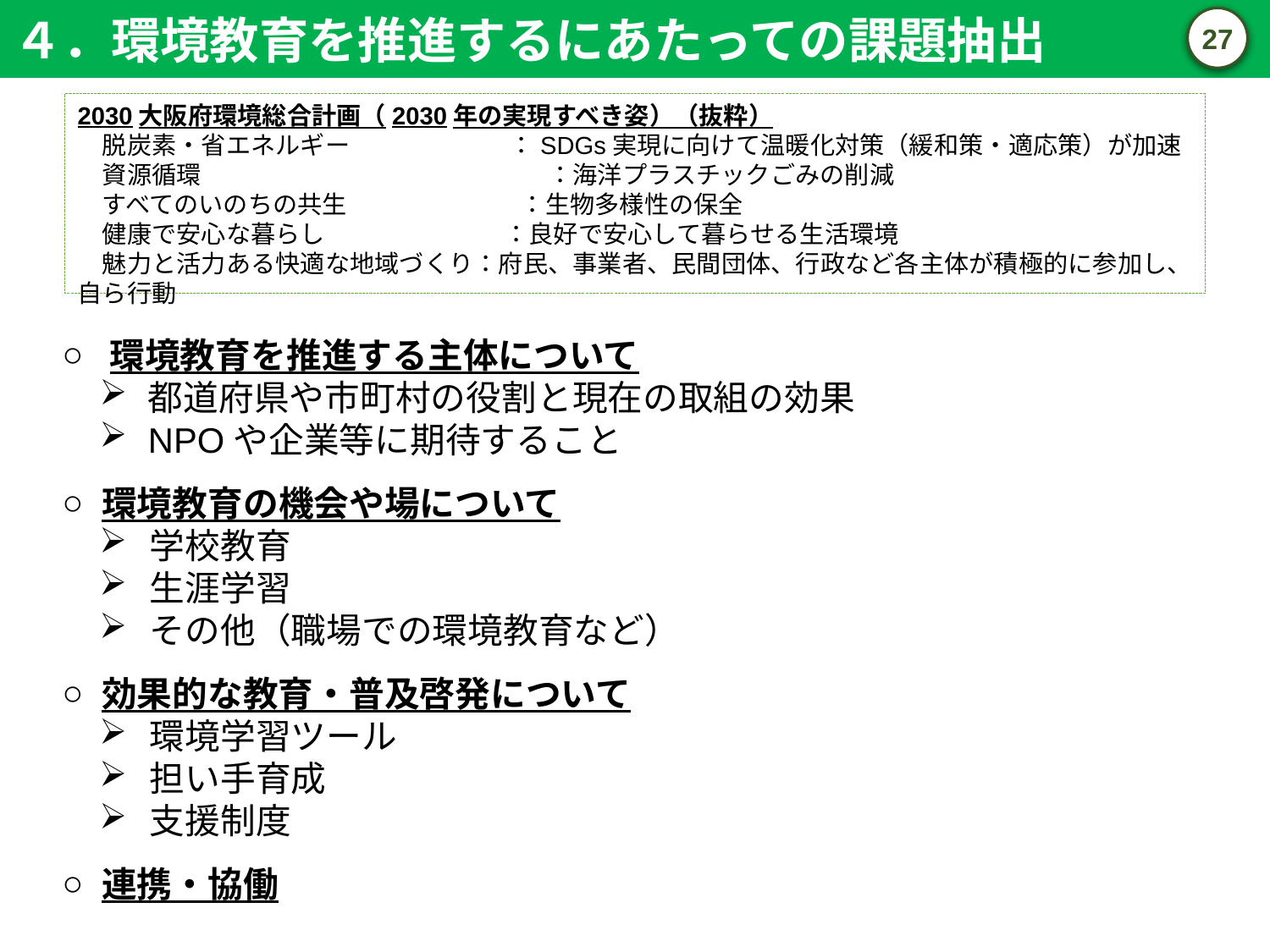

４．環境教育を推進するにあたっての課題抽出
27
2030大阪府環境総合計画（2030年の実現すべき姿）（抜粋）
　脱炭素・省エネルギー　　　　　  　：SDGs実現に向けて温暖化対策（緩和策・適応策）が加速
　資源循環　　　　　　　　　　　　　　：海洋プラスチックごみの削減
　すべてのいのちの共生　　　　　　　：生物多様性の保全
　健康で安心な暮らし 　　　　　　　：良好で安心して暮らせる生活環境
　魅力と活力ある快適な地域づくり：府民、事業者、民間団体、行政など各主体が積極的に参加し、自ら行動
環境教育を推進する主体について
都道府県や市町村の役割と現在の取組の効果
NPOや企業等に期待すること
環境教育の機会や場について
学校教育
生涯学習
その他（職場での環境教育など）
効果的な教育・普及啓発について
環境学習ツール
担い手育成
支援制度
連携・協働